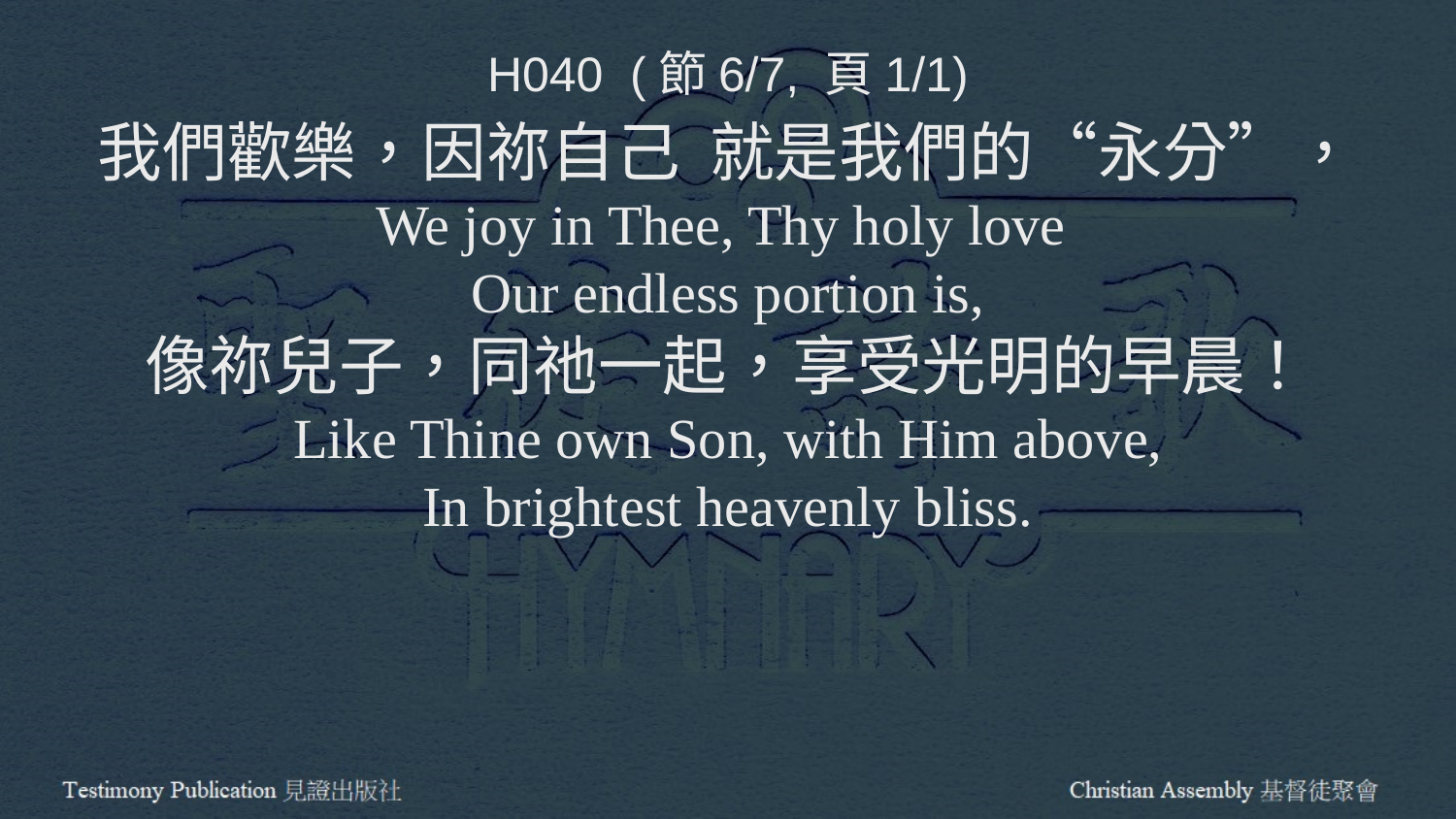

H040  (節6/7, 頁1/1)
我們歡樂，因祢自己  就是我們的“永分”，
We joy in Thee, Thy holy love
Our endless portion is,
像祢兒子，同祂一起，享受光明的早晨！
Like Thine own Son, with Him above,
In brightest heavenly bliss.